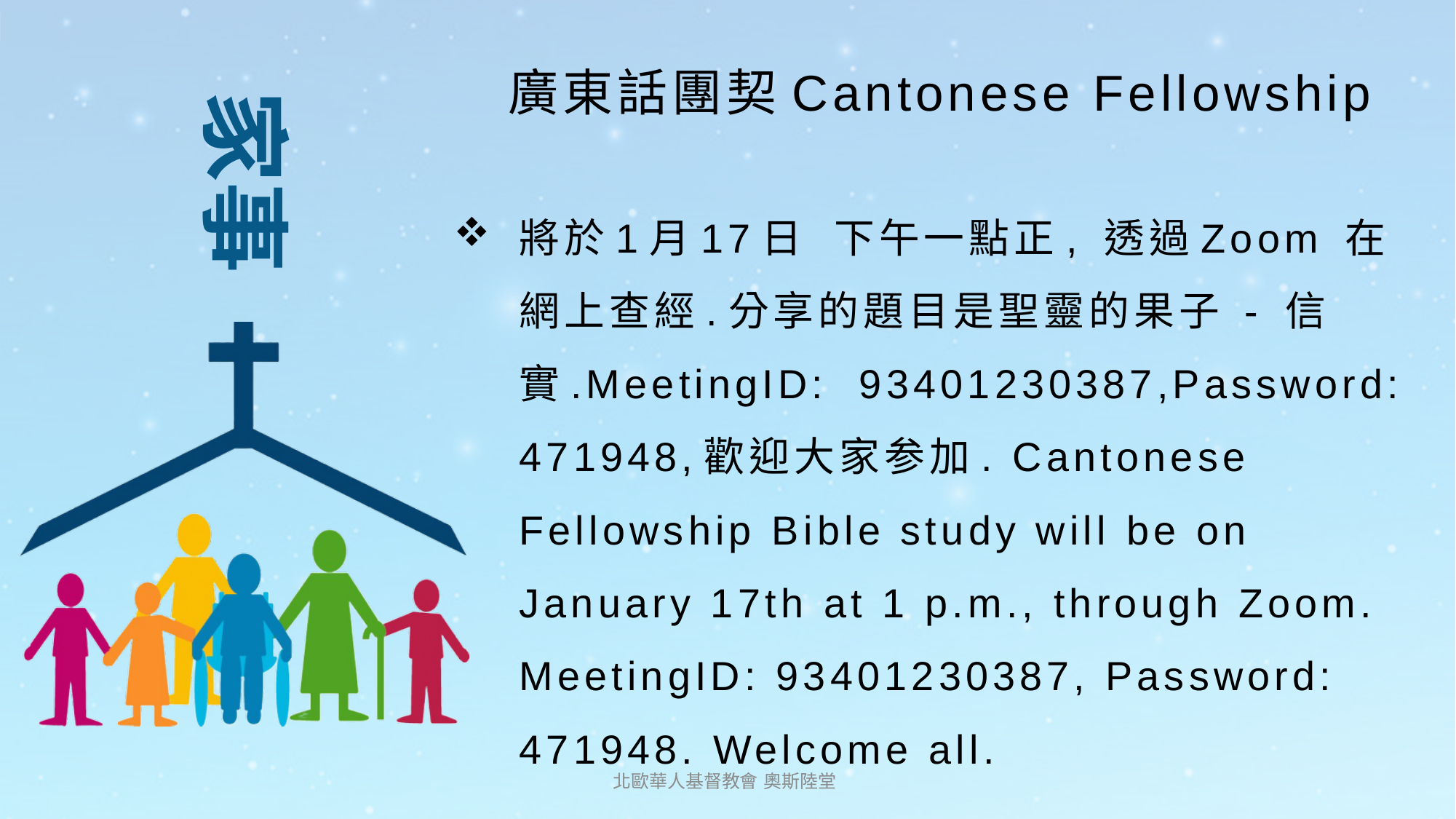

# 廣東話團契Cantonese Fellowship
將於1月17日  下午一點正, 透過Zoom 在網上查經.分享的題目是聖靈的果子 - 信實.MeetingID:  93401230387,Password:  471948,歡迎大家参加. Cantonese Fellowship Bible study will be on January 17th at 1 p.m., through Zoom. MeetingID: 93401230387, Password: 471948. Welcome all.

北歐華人基督教會 奧斯陸堂